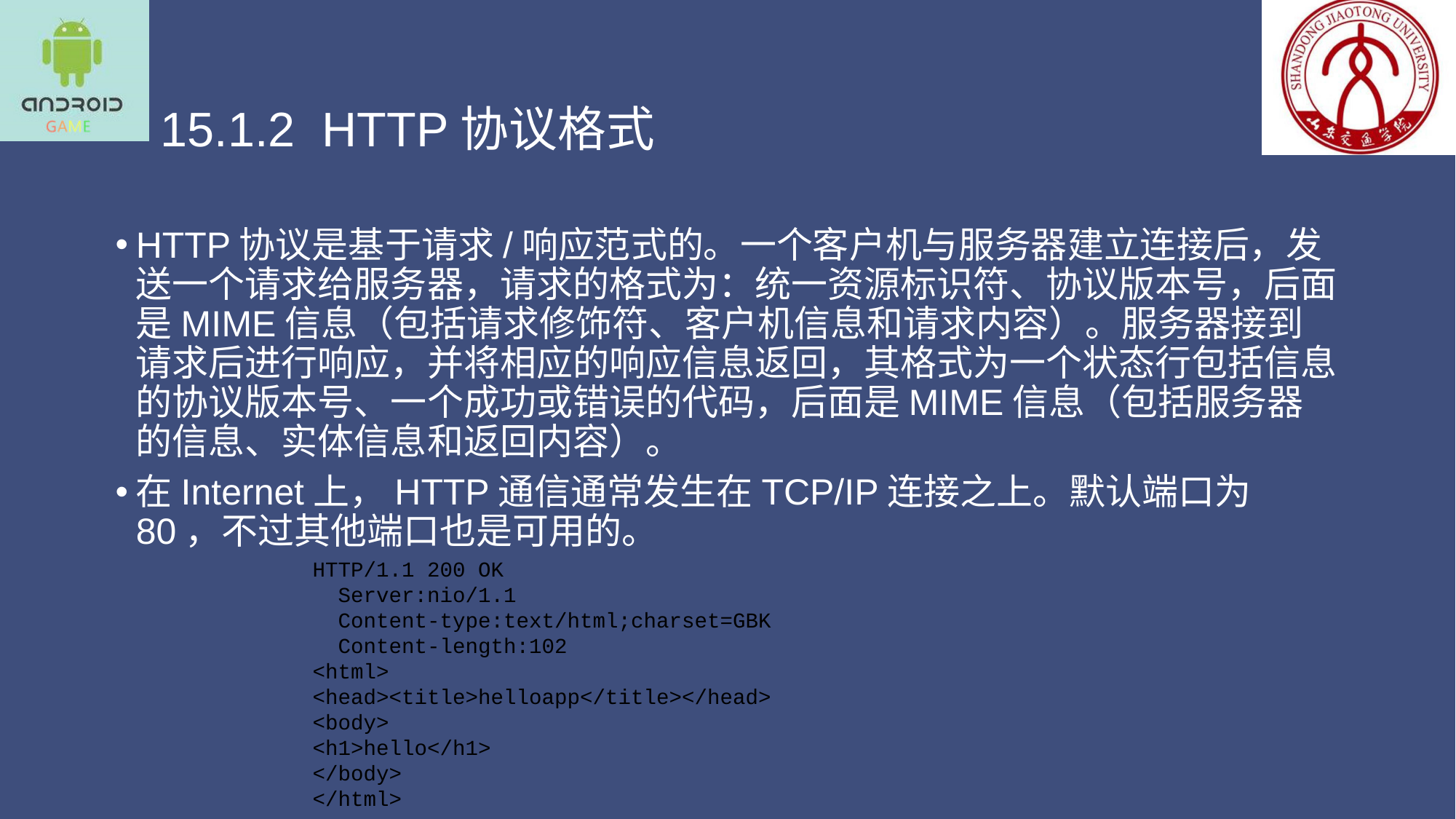

# 15.1.2  HTTP协议格式
HTTP协议是基于请求/响应范式的。一个客户机与服务器建立连接后，发送一个请求给服务器，请求的格式为：统一资源标识符、协议版本号，后面是MIME信息（包括请求修饰符、客户机信息和请求内容）。服务器接到请求后进行响应，并将相应的响应信息返回，其格式为一个状态行包括信息的协议版本号、一个成功或错误的代码，后面是MIME信息（包括服务器的信息、实体信息和返回内容）。
在Internet上，HTTP通信通常发生在TCP/IP连接之上。默认端口为80，不过其他端口也是可用的。
HTTP/1.1 200 OK
  Server:nio/1.1
  Content-type:text/html;charset=GBK
  Content-length:102
<html>
<head><title>helloapp</title></head>
<body>
<h1>hello</h1>
</body>
</html>